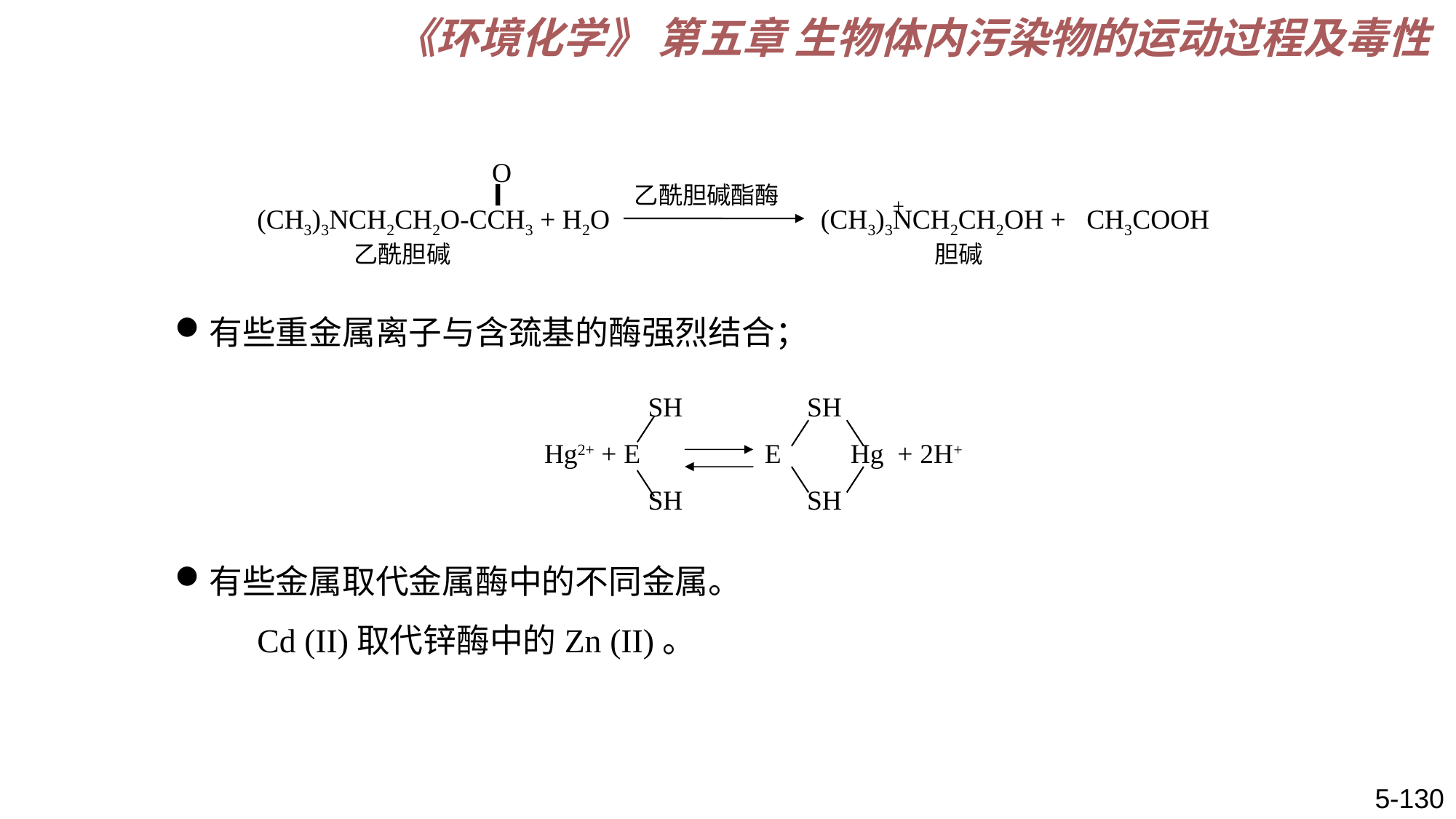

《环境化学》 第五章 生物体内污染物的运动过程及毒性
                                  O
(CH3)3NCH2CH2O-CCH3 + H2O 　　　　　　　(CH3)3NCH2CH2OH +   CH3COOH
　　　　乙酰胆碱　　　　　　　　　　　　　　　　　　　　胆碱
乙酰胆碱酯酶

+

有些重金属离子与含巯基的酶强烈结合；
               SH                  SH
Hg2+ + E                  E          Hg  + 2H+
               SH                  SH

有些金属取代金属酶中的不同金属。
Cd (II)取代锌酶中的Zn (II)。

5-130